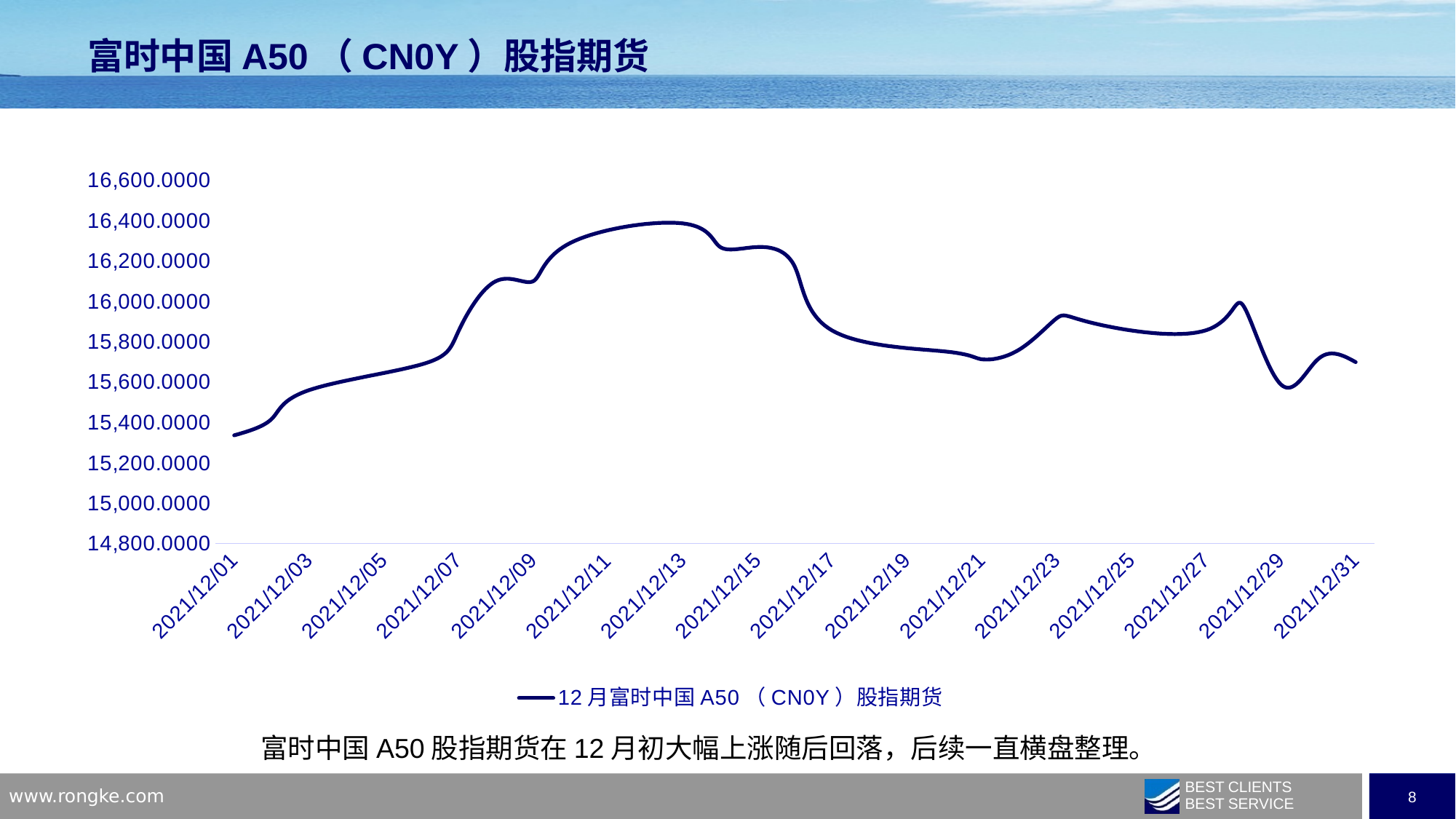

# 富时中国A50（CN0Y）股指期货

### Chart

| Category | 12月富时中国A50（CN0Y）股指期货 |
|---|---|
| 44531 | 15336.0 |
| 44532 | 15417.0 |
| 44533 | 15560.0 |
| 44536 | 15687.0 |
| 44537 | 15852.0 |
| 44538 | 16100.0 |
| 44539 | 16100.0 |
| 44540 | 16290.0 |
| 44543 | 16386.0 |
| 44544 | 16269.0 |
| 44545 | 16269.0 |
| 44546 | 16170.0 |
| 44547 | 15855.0 |
| 44550 | 15752.0 |
| 44551 | 15713.0 |
| 44552 | 15761.0 |
| 44553 | 15916.0 |
| 44554 | 15891.0 |
| 44557 | 15857.0 |
| 44558 | 15977.0 |
| 44559 | 15588.0 |
| 44560 | 15715.0 |
| 44561 | 15699.0 |
富时中国A50股指期货在12月初大幅上涨随后回落，后续一直横盘整理。